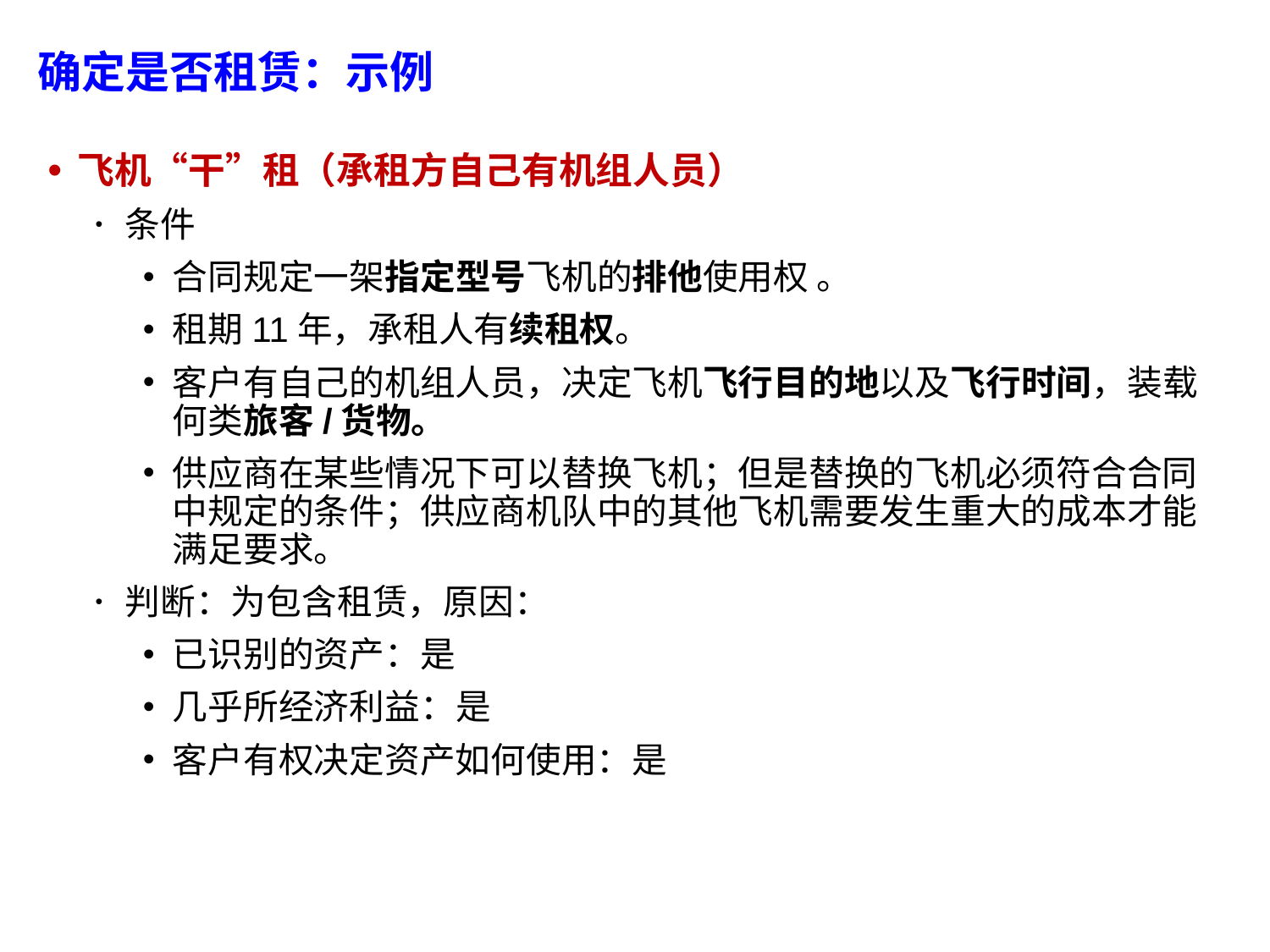

# 确定是否租赁：示例
飞机“干”租（承租方自己有机组人员）
条件
合同规定一架指定型号飞机的排他使用权 。
租期11年，承租人有续租权。
客户有自己的机组人员，决定飞机飞行目的地以及飞行时间，装载何类旅客/货物。
供应商在某些情况下可以替换飞机；但是替换的飞机必须符合合同中规定的条件；供应商机队中的其他飞机需要发生重大的成本才能满足要求。
判断：为包含租赁，原因：
已识别的资产：是
几乎所经济利益：是
客户有权决定资产如何使用：是
19